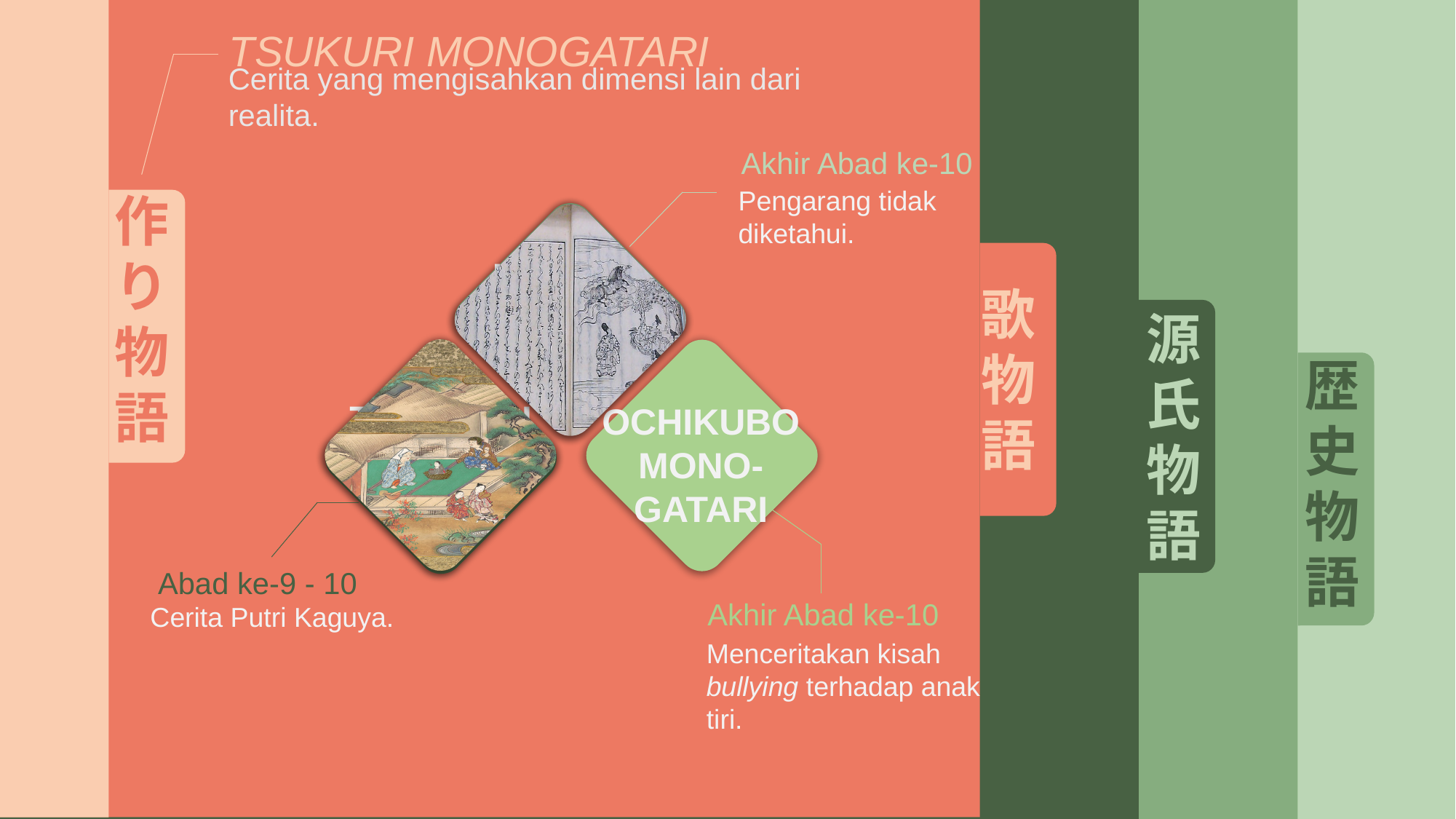

源氏物語

歴史物語

歌物語

作り物語

TSUKURI MONOGATARI
Cerita yang mengisahkan dimensi lain dari realita.
Akhir Abad ke-10
Pengarang tidak diketahui.

UTSUHO
MONO-
GATARI

OCHIKUBO
MONO-
GATARI

TAKETORI
MONO-
GATARI
Abad ke-9 - 10
Cerita Putri Kaguya.
Akhir Abad ke-10
Menceritakan kisah bullying terhadap anak
tiri.